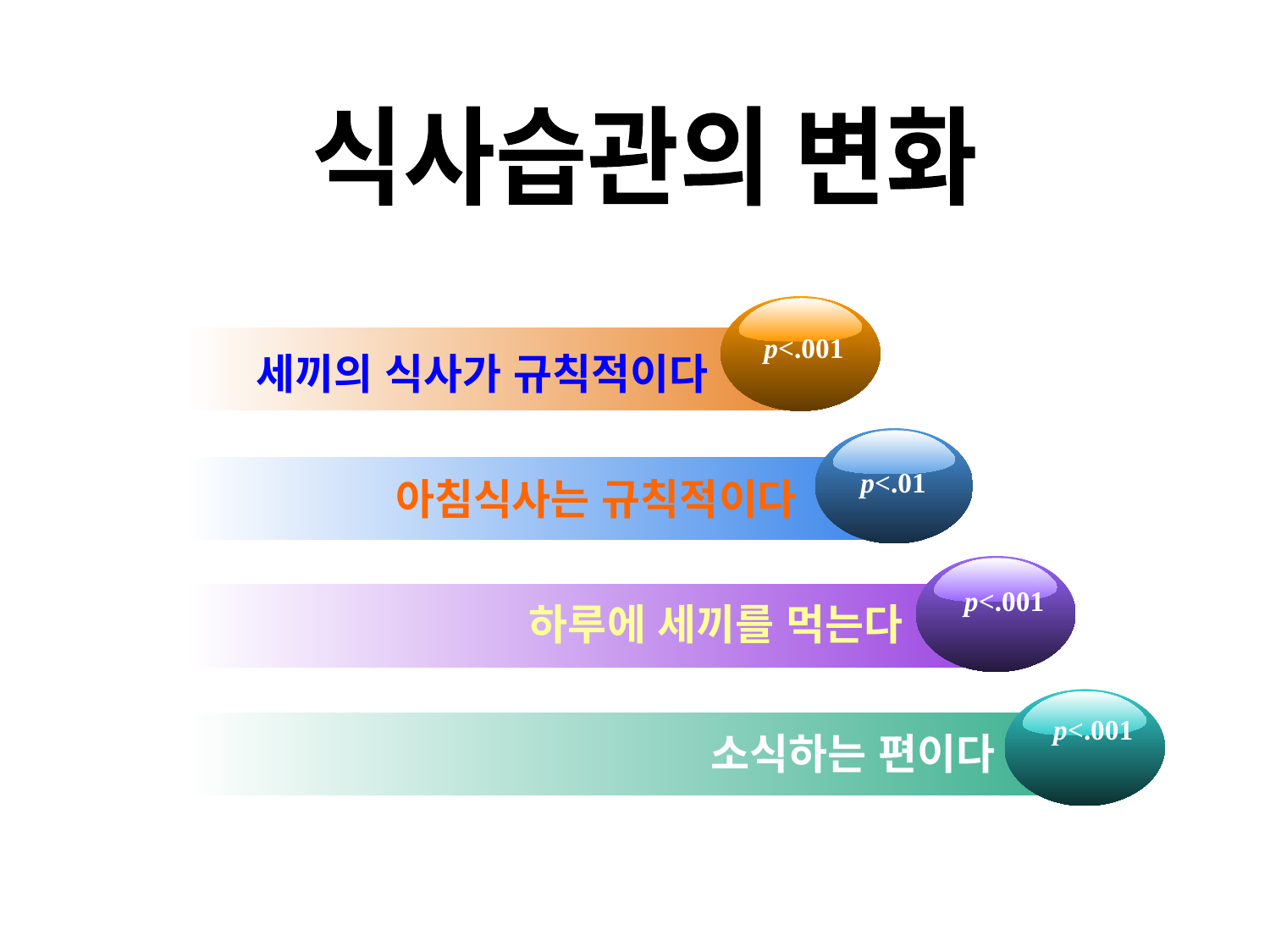

식사습관의 변화

p<.001

세끼의 식사가 규칙적이다

p<.01

아침식사는 규칙적이다

p<.001

하루에 세끼를 먹는다

p<.001

소식하는 편이다